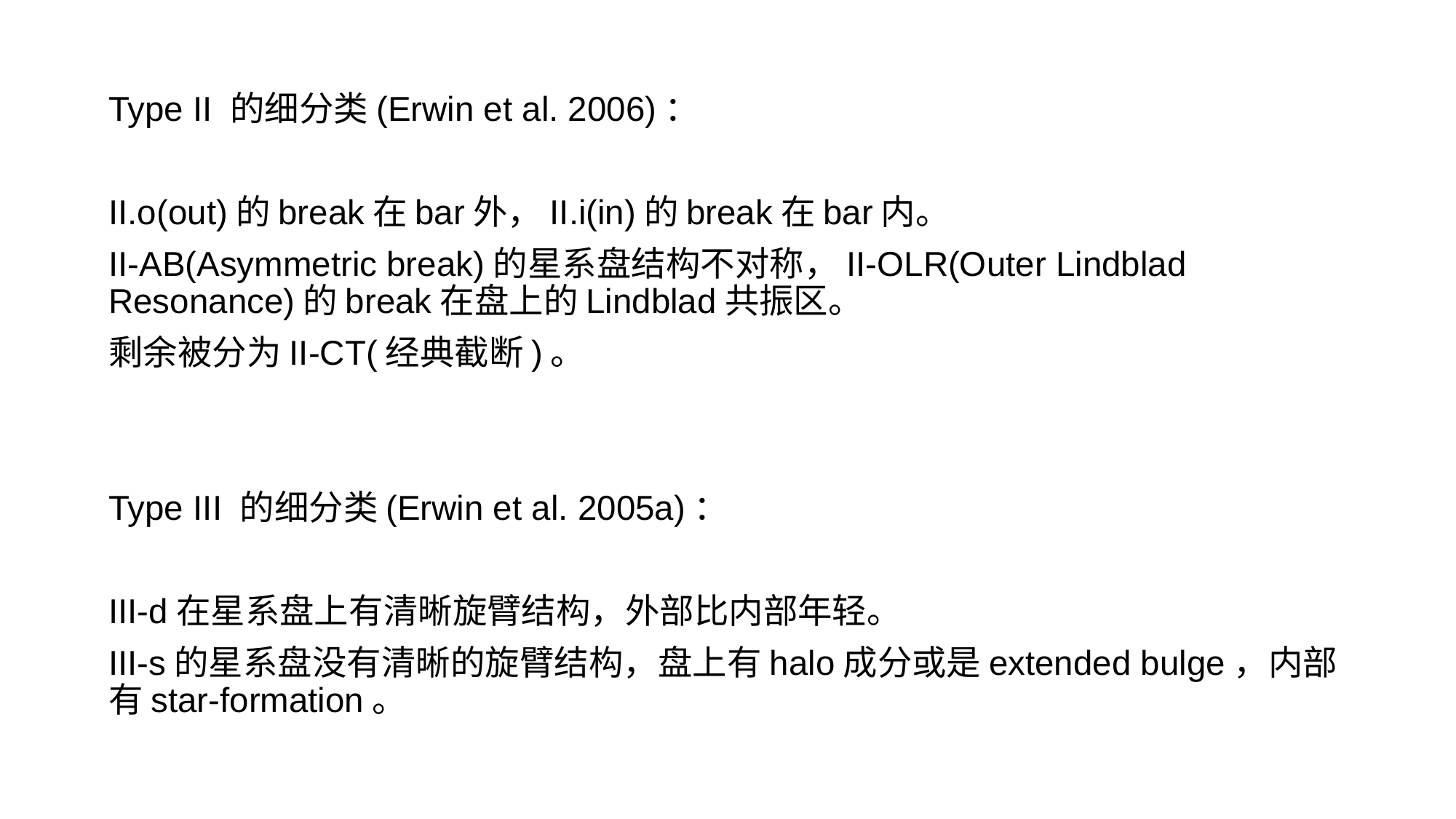

Type II 的细分类(Erwin et al. 2006)：

II.o(out)的break在bar外，II.i(in)的break在bar内。
II-AB(Asymmetric break)的星系盘结构不对称，II-OLR(Outer Lindblad Resonance)的break在盘上的Lindblad共振区。
剩余被分为II-CT(经典截断)。

Type III 的细分类(Erwin et al. 2005a)：

III-d在星系盘上有清晰旋臂结构，外部比内部年轻。
III-s的星系盘没有清晰的旋臂结构，盘上有halo成分或是extended bulge，内部有star-formation。